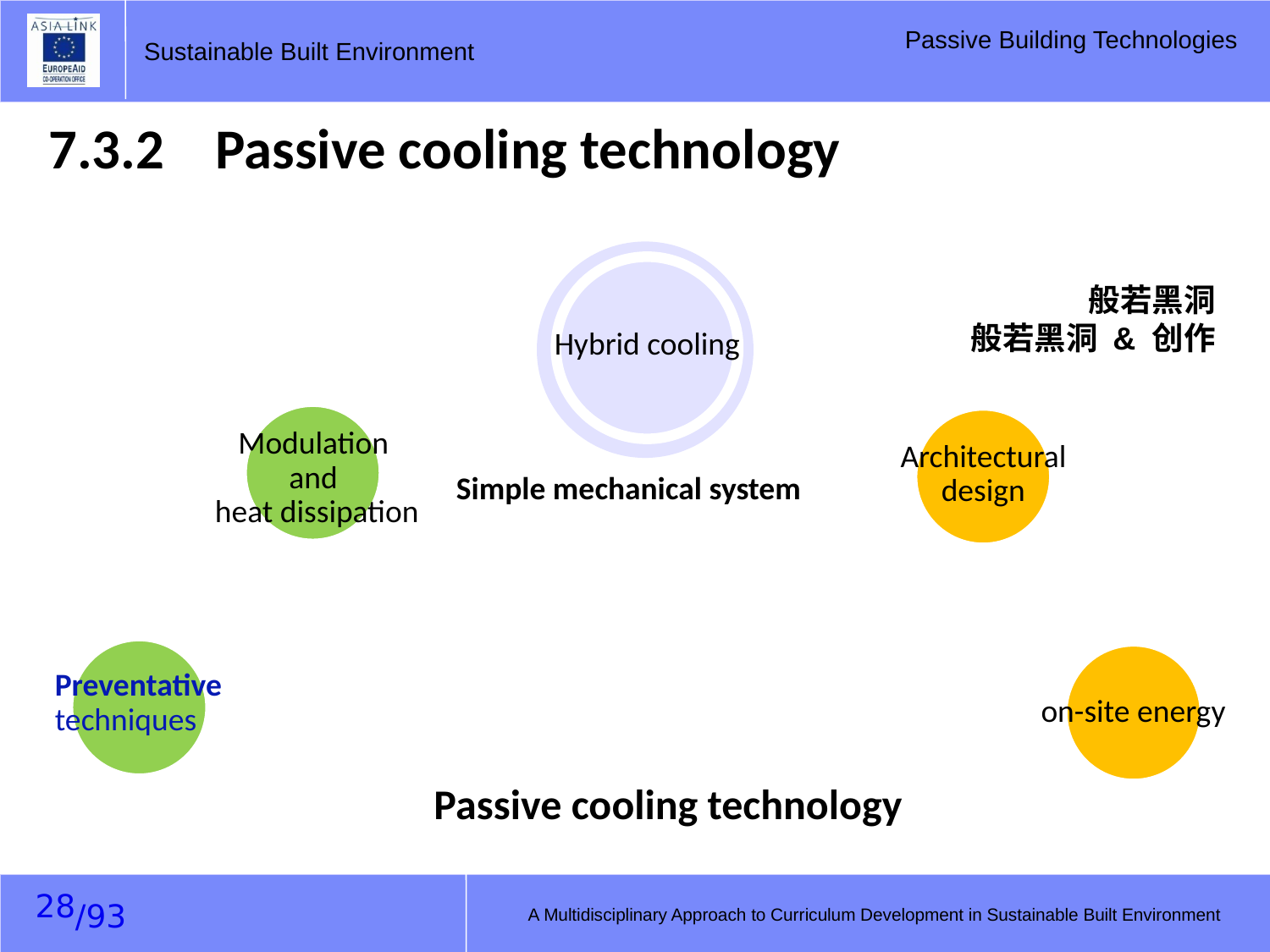

7.3.2    Passive cooling technology

Passive cooling technology
般若黑洞
般若黑洞 & 创作
Hybrid cooling
Architectural design
Modulation
and
heat dissipation
Simple mechanical system
Preventative
techniques
on-site energy
28
A Multidisciplinary Approach to Curriculum Development in Sustainable Built Environment